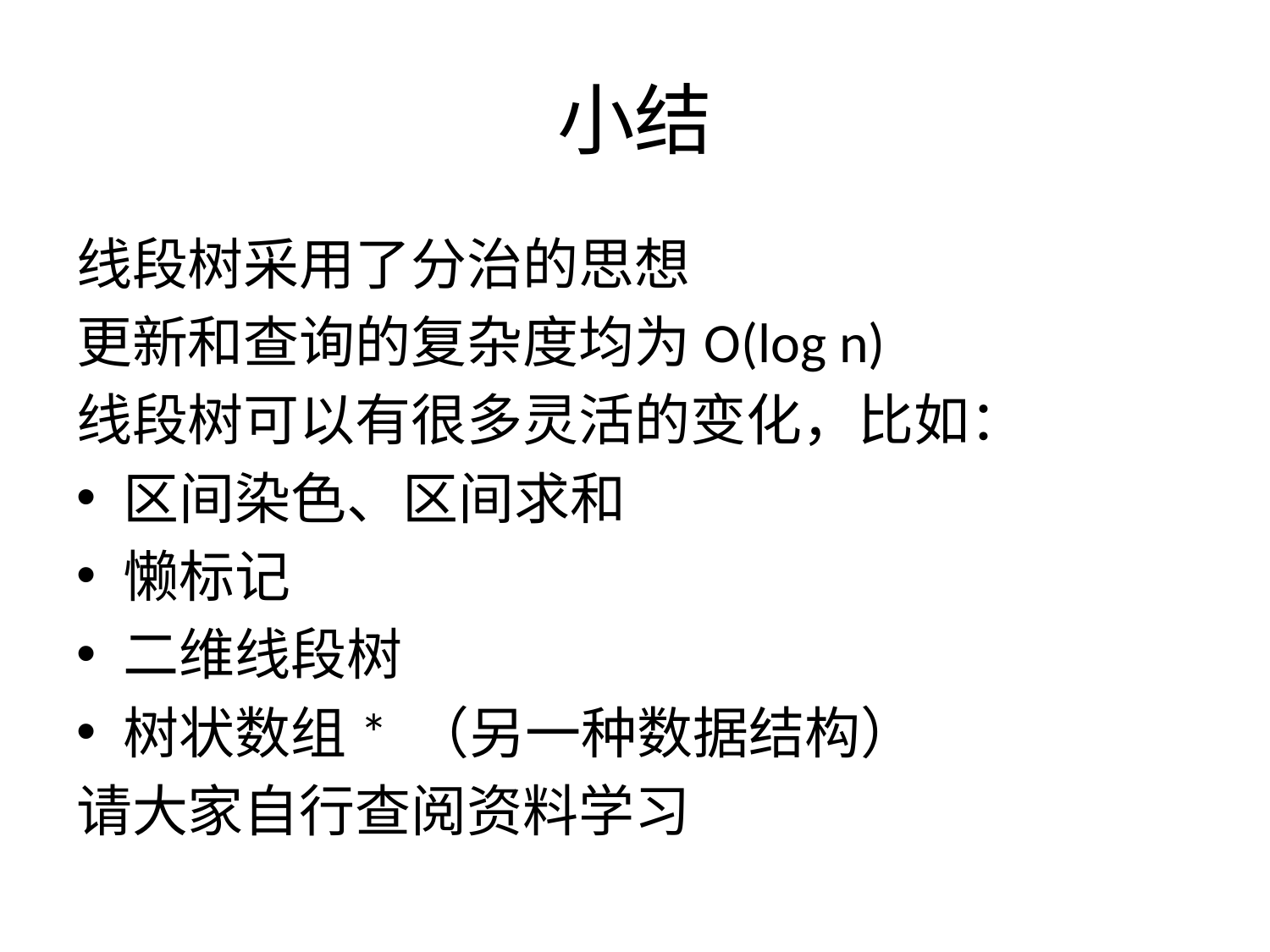

# 小结
线段树采用了分治的思想
更新和查询的复杂度均为O(log n)
线段树可以有很多灵活的变化，比如：
区间染色、区间求和
懒标记
二维线段树
树状数组* （另一种数据结构）
请大家自行查阅资料学习